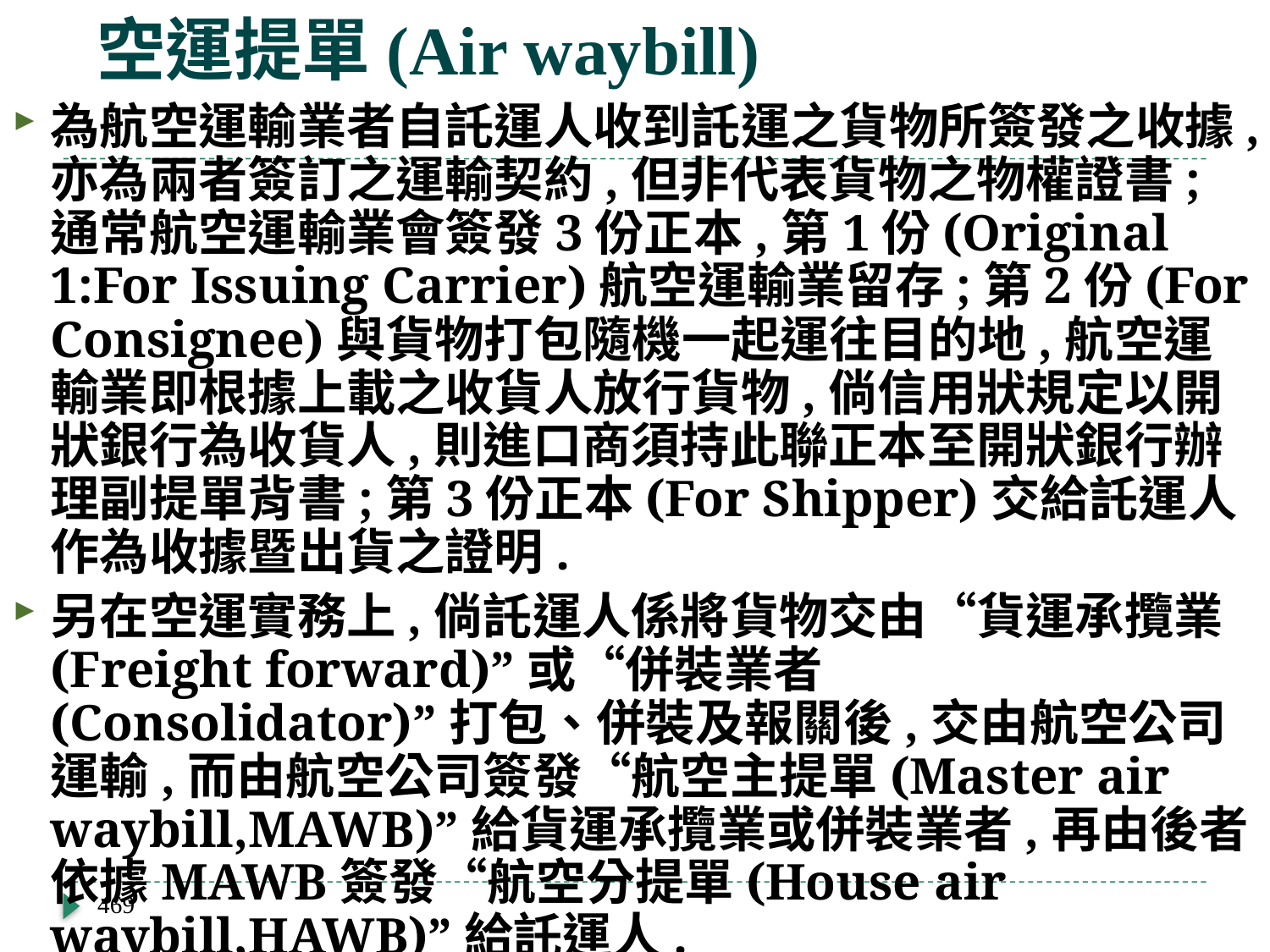

# 空運提單(Air waybill)
為航空運輸業者自託運人收到託運之貨物所簽發之收據,亦為兩者簽訂之運輸契約,但非代表貨物之物權證書;通常航空運輸業會簽發3份正本,第1份(Original 1:For Issuing Carrier)航空運輸業留存;第2份(For Consignee)與貨物打包隨機一起運往目的地,航空運輸業即根據上載之收貨人放行貨物,倘信用狀規定以開狀銀行為收貨人,則進口商須持此聯正本至開狀銀行辦理副提單背書;第3份正本(For Shipper)交給託運人作為收據暨出貨之證明.
另在空運實務上,倘託運人係將貨物交由“貨運承攬業(Freight forward)”或“併裝業者(Consolidator)”打包、併裝及報關後,交由航空公司運輸,而由航空公司簽發“航空主提單(Master air waybill,MAWB)”給貨運承攬業或併裝業者,再由後者依據MAWB簽發“航空分提單(House air waybill,HAWB)”給託運人.
469